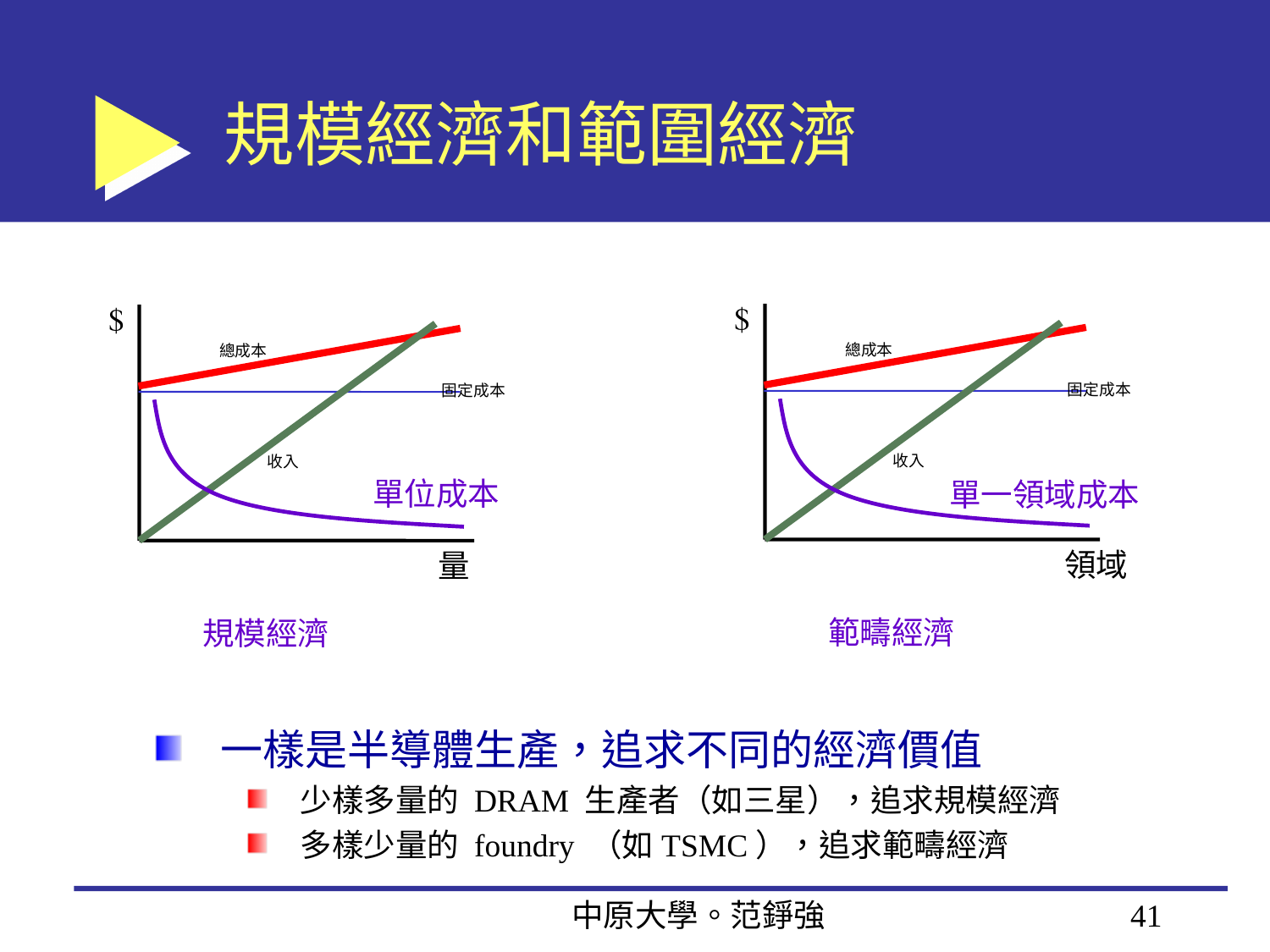

# 規模經濟和範圍經濟
$

總成本
固定成本

範疇經濟
收入
單一領域成本

領域
$

總成本
固定成本

單位成本
規模經濟
收入

量
一樣是半導體生產，追求不同的經濟價值
少樣多量的 DRAM 生產者（如三星），追求規模經濟
多樣少量的 foundry （如TSMC），追求範疇經濟
中原大學。范錚強
41